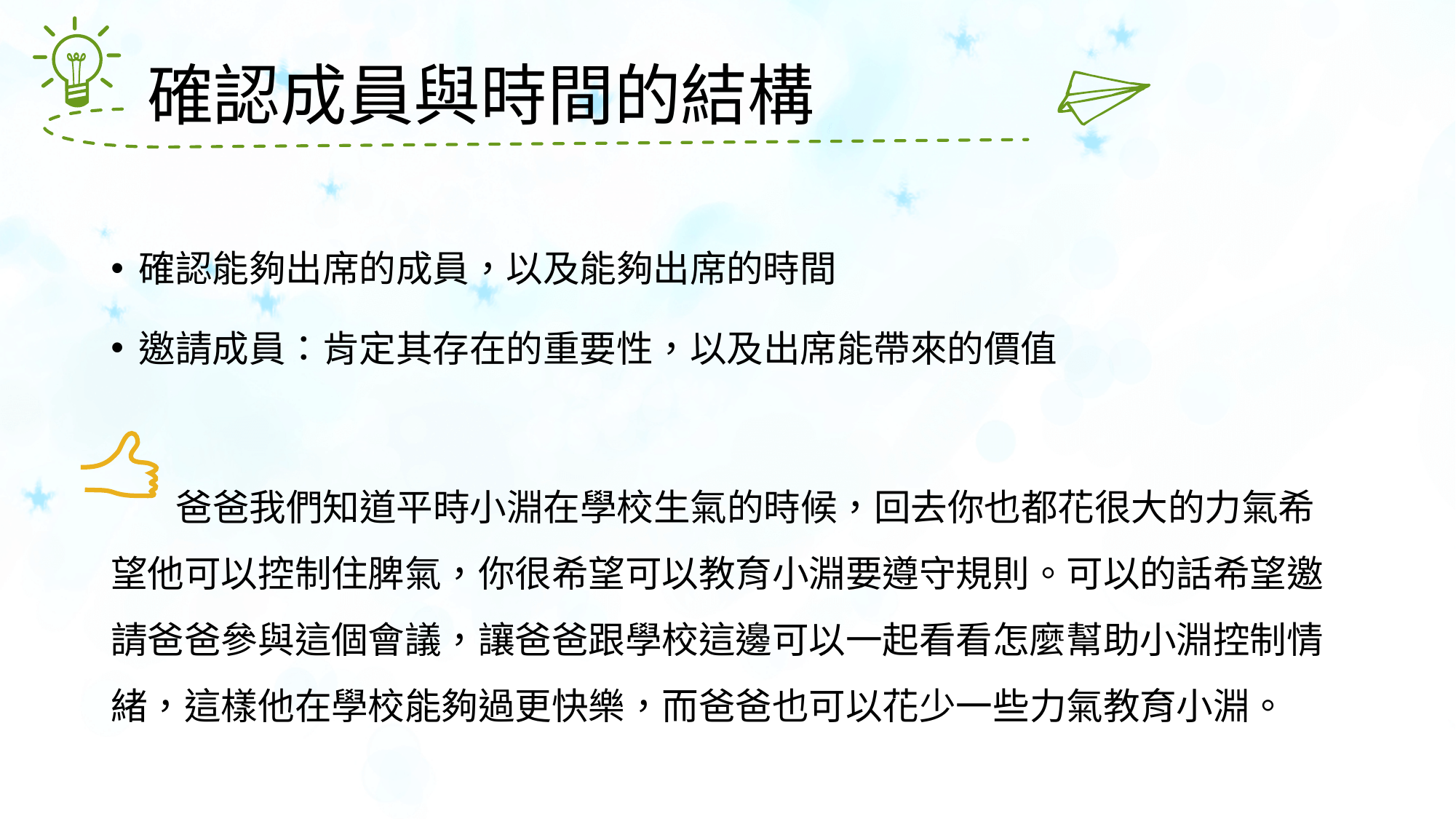

# 確認成員與時間的結構
確認能夠出席的成員，以及能夠出席的時間
邀請成員：肯定其存在的重要性，以及出席能帶來的價值

       爸爸我們知道平時小淵在學校生氣的時候，回去你也都花很大的力氣希望他可以控制住脾氣，你很希望可以教育小淵要遵守規則。可以的話希望邀請爸爸參與這個會議，讓爸爸跟學校這邊可以一起看看怎麼幫助小淵控制情緒，這樣他在學校能夠過更快樂，而爸爸也可以花少一些力氣教育小淵。